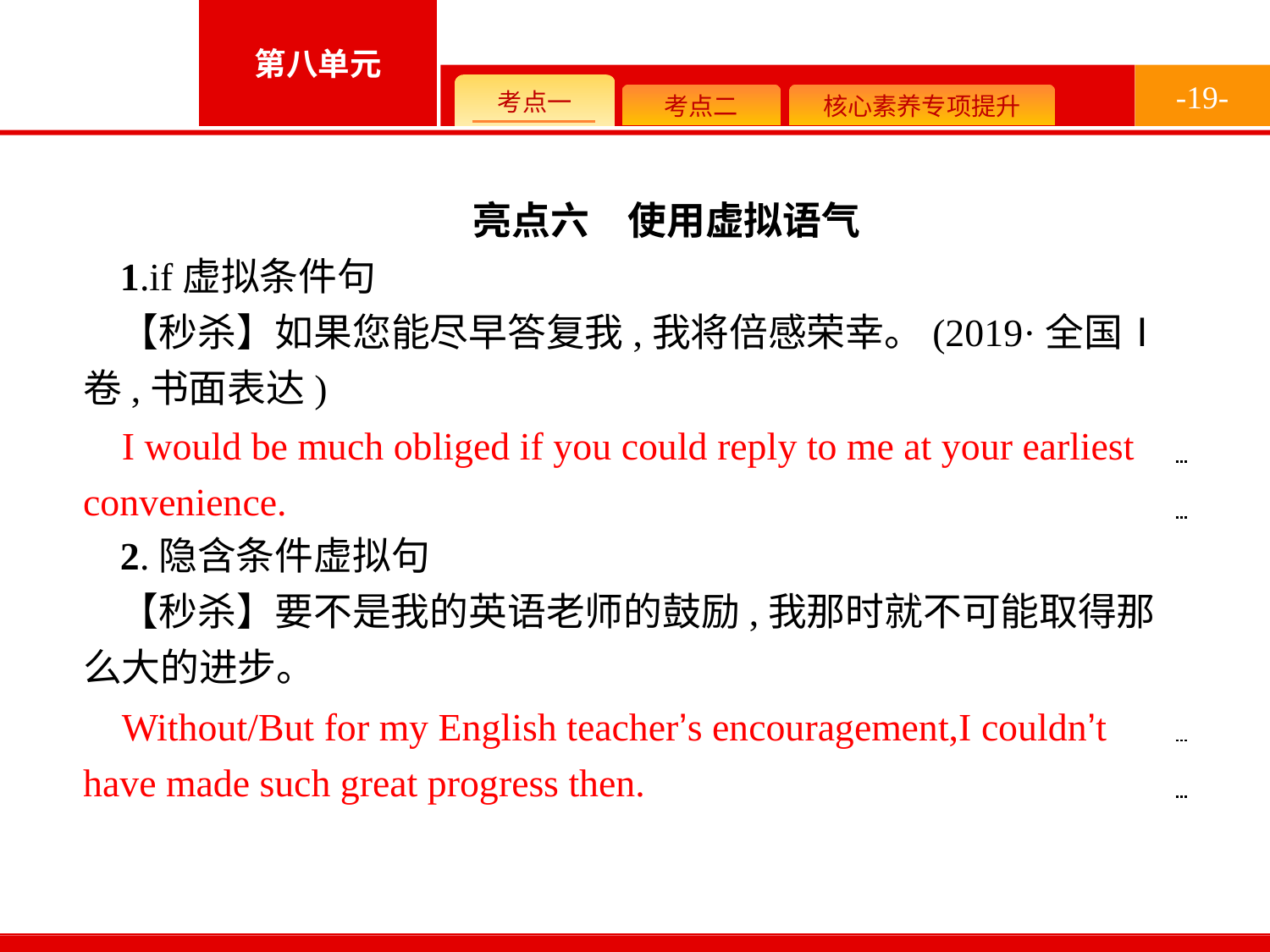

-19-
亮点六　使用虚拟语气
1.if虚拟条件句
【秒杀】如果您能尽早答复我,我将倍感荣幸。(2019·全国Ⅰ卷,书面表达)

2.隐含条件虚拟句
【秒杀】要不是我的英语老师的鼓励,我那时就不可能取得那么大的进步。

I would be much obliged if you could reply to me at your earliest convenience.
Without/But for my English teacher’s encouragement,I couldn’t have made such great progress then.